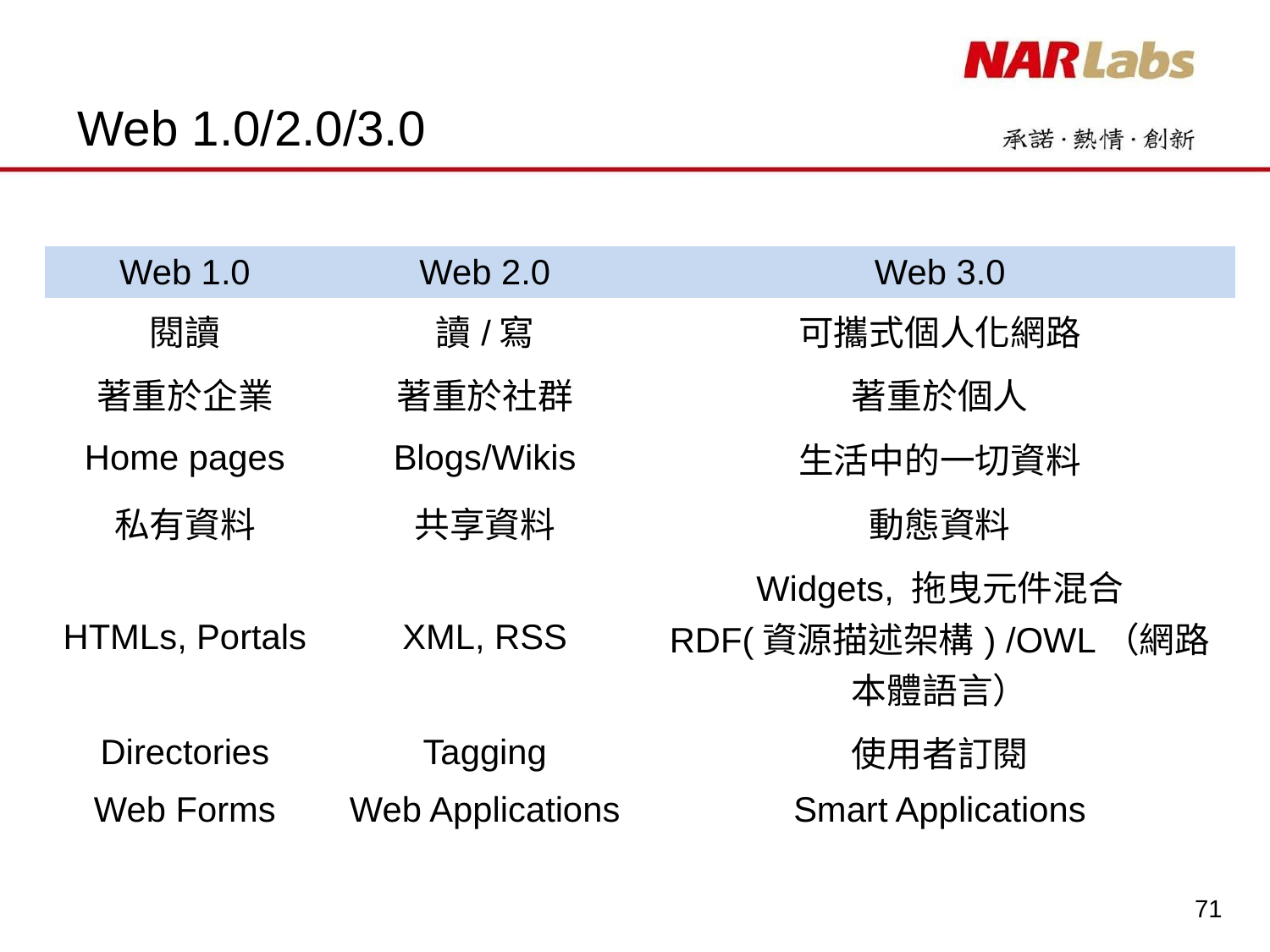

# Web 1.0/2.0/3.0
| Web 1.0 | Web 2.0 | Web 3.0 |
| --- | --- | --- |
| 閱讀 | 讀/寫 | 可攜式個人化網路 |
| 著重於企業 | 著重於社群 | 著重於個人 |
| Home pages | Blogs/Wikis | 生活中的一切資料 |
| 私有資料 | 共享資料 | 動態資料 |
| HTMLs, Portals | XML, RSS | Widgets, 拖曳元件混合 RDF(資源描述架構) /OWL（網路本體語言） |
| Directories | Tagging | 使用者訂閱 |
| Web Forms | Web Applications | Smart Applications |
71